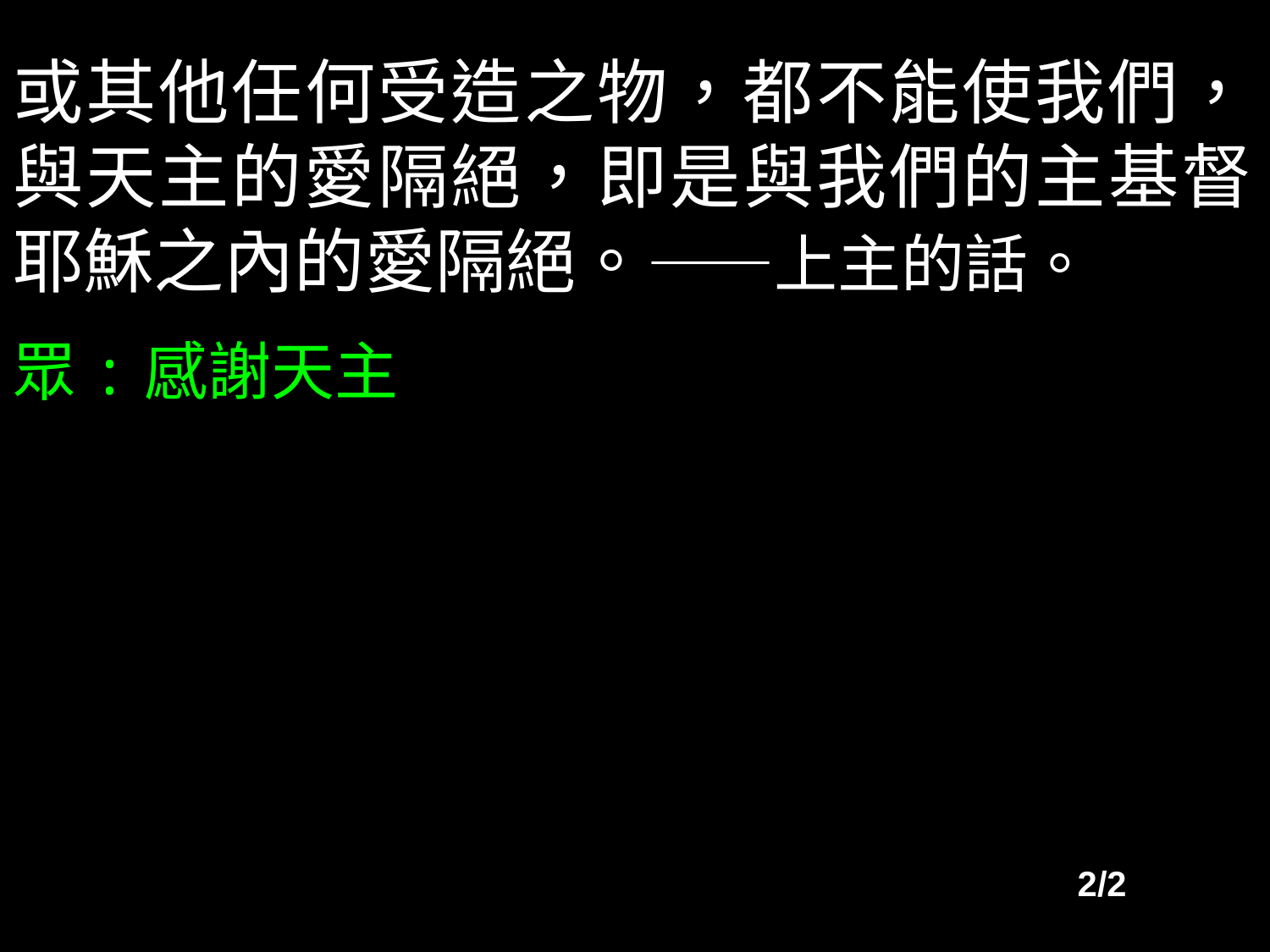

或其他任何受造之物，都不能使我們，與天主的愛隔絕，即是與我們的主基督耶穌之內的愛隔絕。——上主的話。
眾:感謝天主
2/2